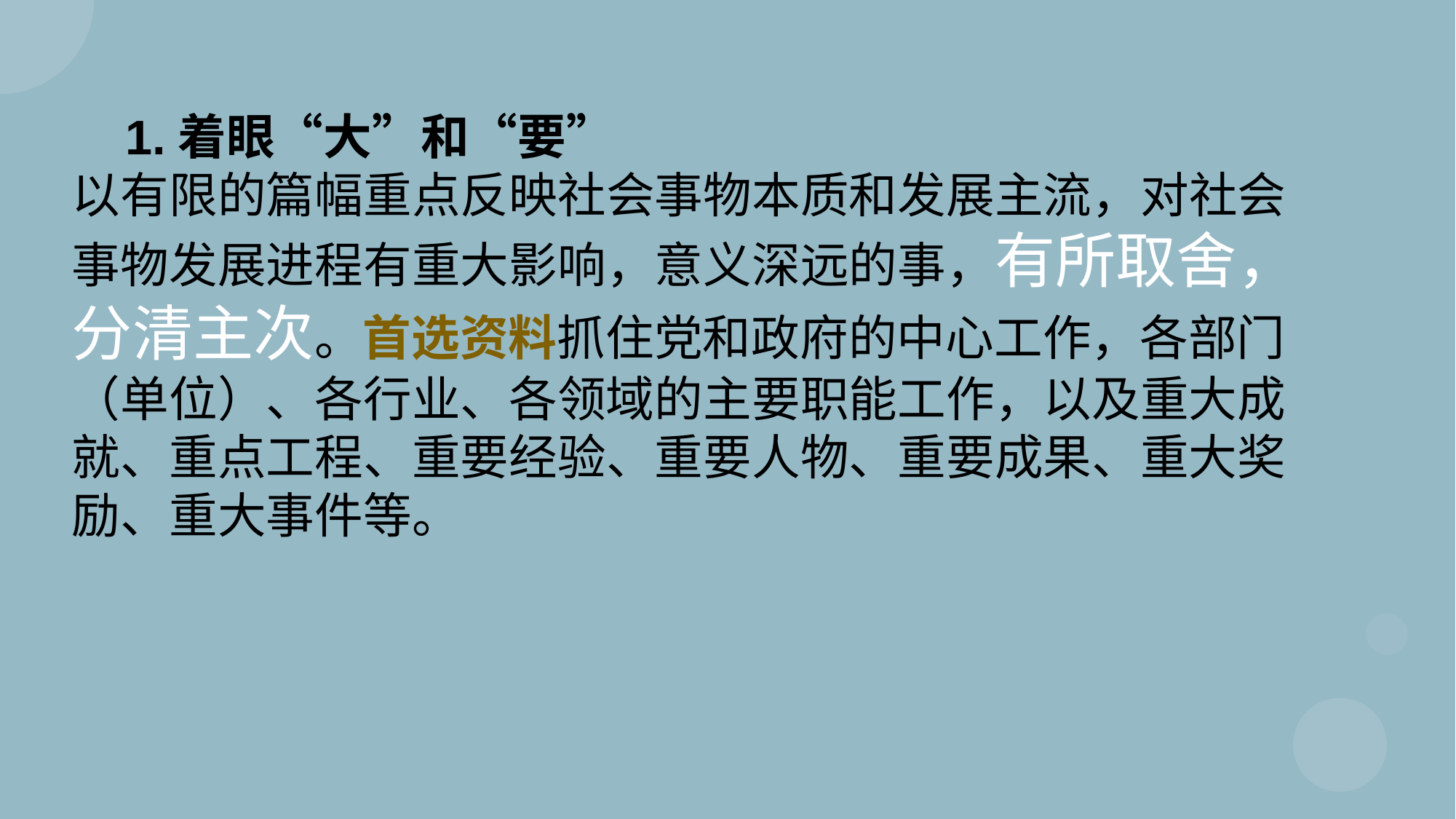

1.着眼“大”和“要”
以有限的篇幅重点反映社会事物本质和发展主流，对社会事物发展进程有重大影响，意义深远的事，有所取舍，分清主次。首选资料抓住党和政府的中心工作，各部门（单位）、各行业、各领域的主要职能工作，以及重大成就、重点工程、重要经验、重要人物、重要成果、重大奖励、重大事件等。